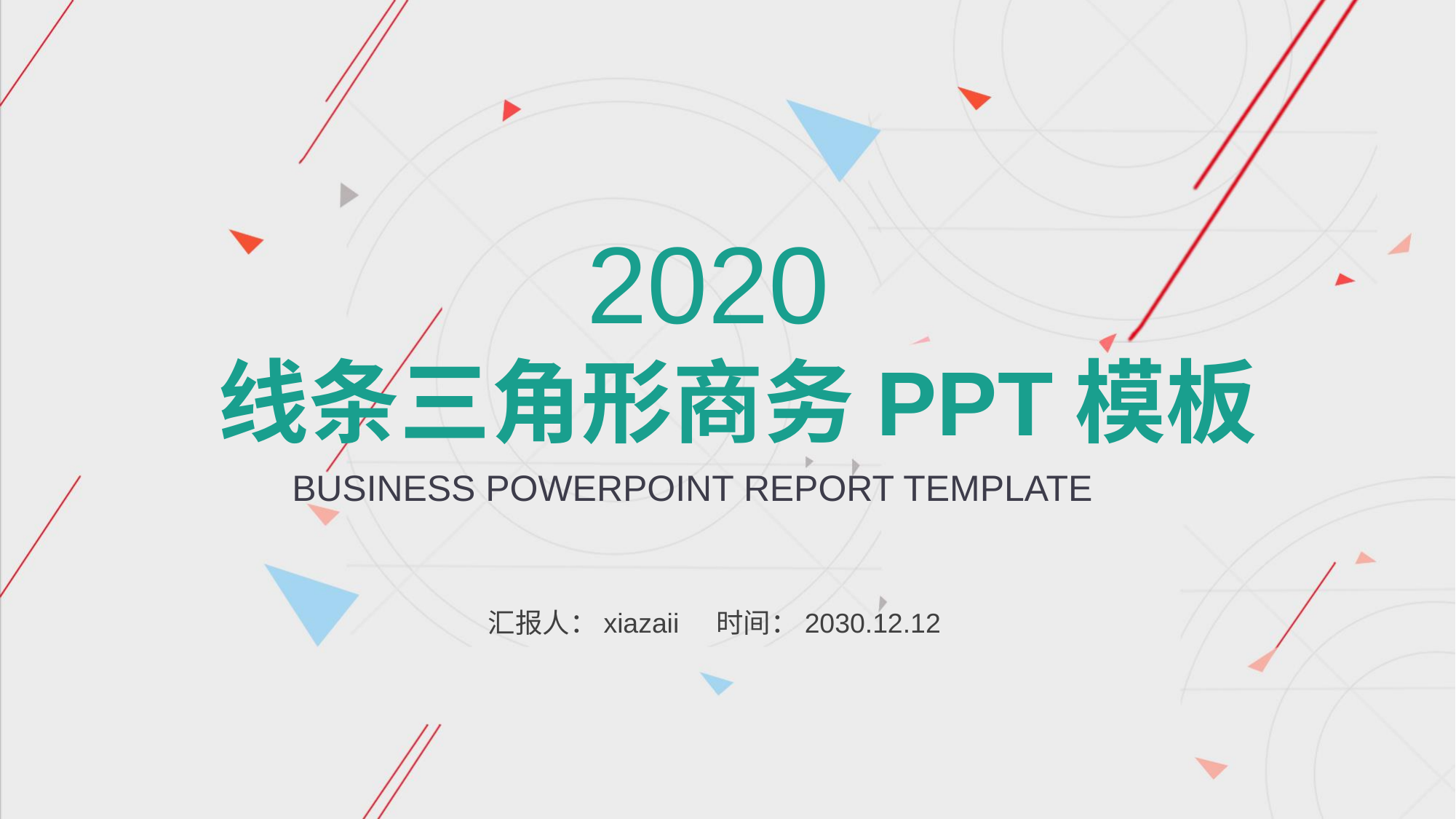

2020
线条三角形商务PPT模板
BUSINESS POWERPOINT REPORT TEMPLATE
汇报人：xiazaii    时间：2030.12.12